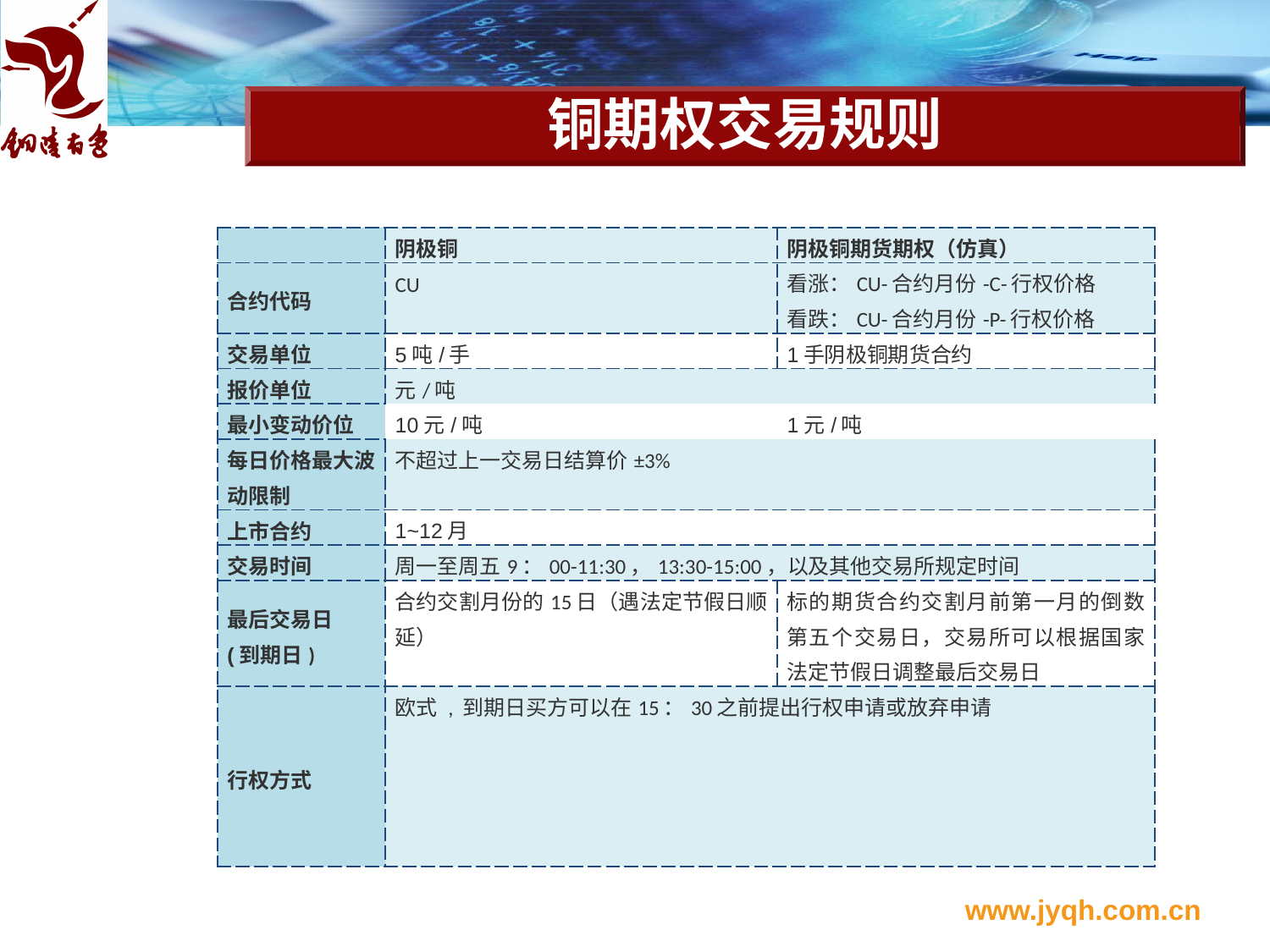

# 铜期权交易规则
|  | 阴极铜 | 阴极铜期货期权（仿真） |
| --- | --- | --- |
| 合约代码 | CU | 看涨：CU-合约月份-C-行权价格 看跌：CU-合约月份-P-行权价格 |
| 交易单位 | 5吨/手 | 1手阴极铜期货合约 |
| 报价单位 | 元/吨 |  |
| 最小变动价位 | 10元/吨 | 1元/吨 |
| 每日价格最大波动限制 | 不超过上一交易日结算价±3% |  |
| 上市合约 | 1~12月 |  |
| 交易时间 | 周一至周五9：00-11:30，13:30-15:00，以及其他交易所规定时间 |  |
| 最后交易日 (到期日) | 合约交割月份的15日（遇法定节假日顺延） | 标的期货合约交割月前第一月的倒数第五个交易日，交易所可以根据国家法定节假日调整最后交易日 |
| 行权方式 | 欧式 , 到期日买方可以在15：30之前提出行权申请或放弃申请 |  |
www.jyqh.com.cn